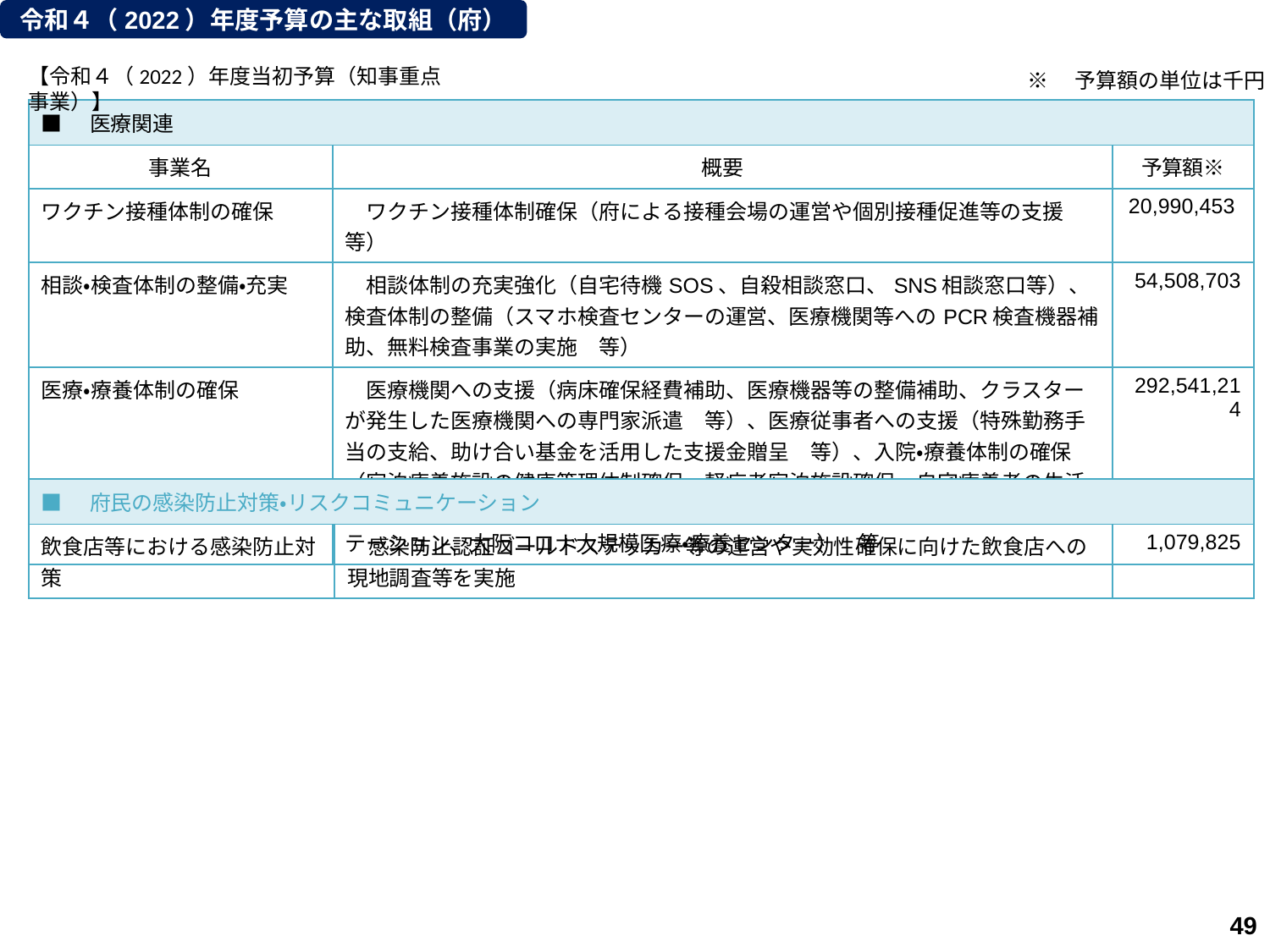

令和４（2022）年度予算の主な取組（府）
【令和４（2022）年度当初予算（知事重点事業）】
※　予算額の単位は千円
| ■　医療関連 |  |  |
| --- | --- | --- |
| 事業名 | 概要 | 予算額※ |
| ワクチン接種体制の確保 | ワクチン接種体制確保（府による接種会場の運営や個別接種促進等の支援　等） | 20,990,453 |
| 相談・検査体制の整備・充実 | 相談体制の充実強化（自宅待機SOS、自殺相談窓口、SNS相談窓口等）、検査体制の整備（スマホ検査センターの運営、医療機関等へのPCR検査機器補助、無料検査事業の実施　等） | 54,508,703 |
| 医療・療養体制の確保 | 医療機関への支援（病床確保経費補助、医療機器等の整備補助、クラスターが発生した医療機関への専門家派遣　等）、医療従事者への支援（特殊勤務手当の支給、助け合い基金を活用した支援金贈呈　等）、入院・療養体制の確保（宿泊療養施設の健康管理体制確保、軽症者宿泊施設確保、自宅療養者の生活支援　等）、医療施設等の運営（大阪コロナ重症センター、入院患者待機ステーション、大阪コロナ大規模医療・療養センター）　等 | 292,541,214 |
| ■　府民の感染防止対策・リスクコミュニケーション |  |  |
| --- | --- | --- |
| 飲食店等における感染防止対策 | 感染防止認証ゴールドステッカー等の運営や実効性確保に向けた飲食店への現地調査等を実施 | 1,079,825 |
49